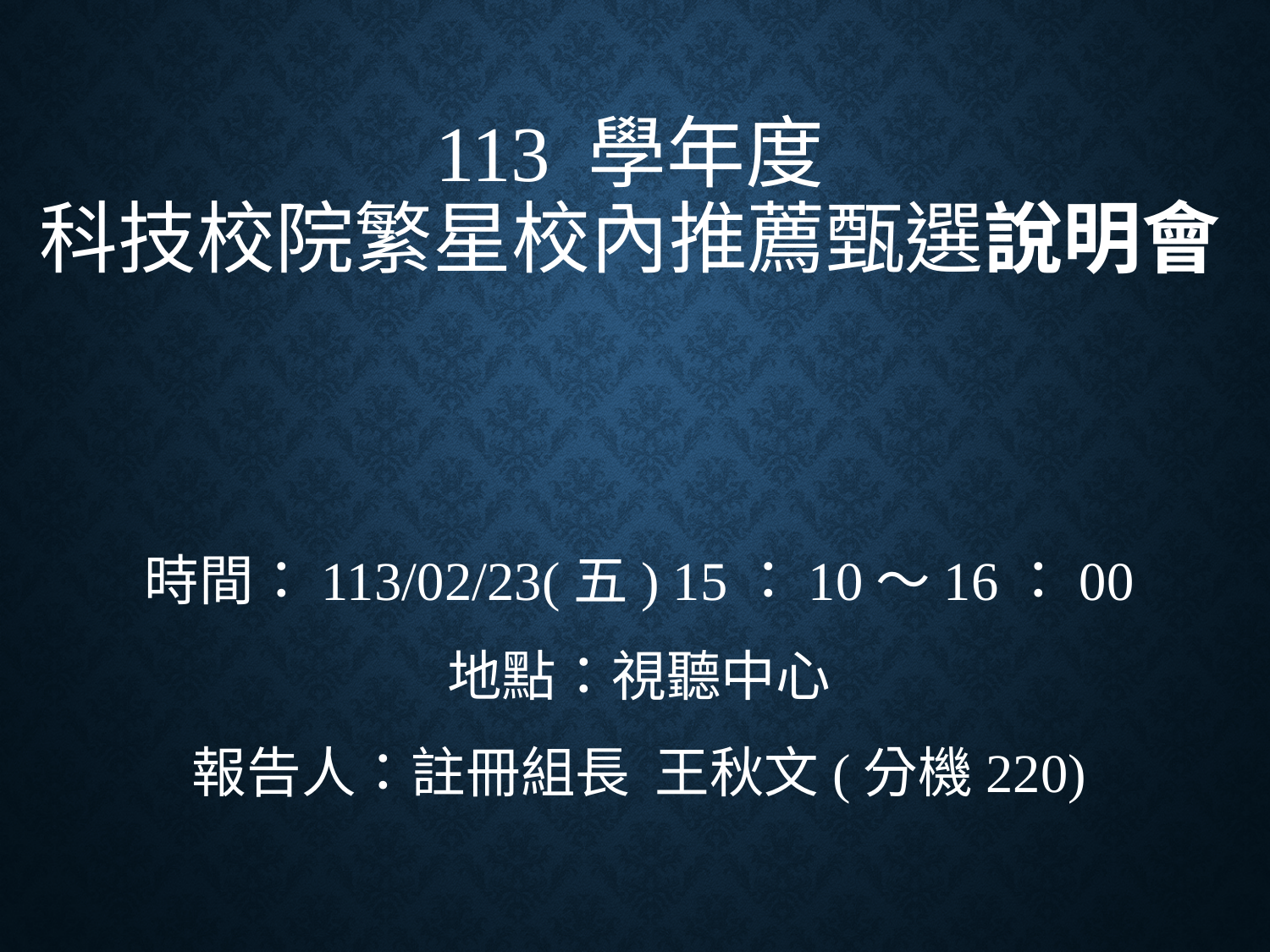

# 113 學年度 科技校院繁星校內推薦甄選說明會
時間：113/02/23(五) 15：10～16：00
地點：視聽中心
報告人：註冊組長  王秋文(分機220)